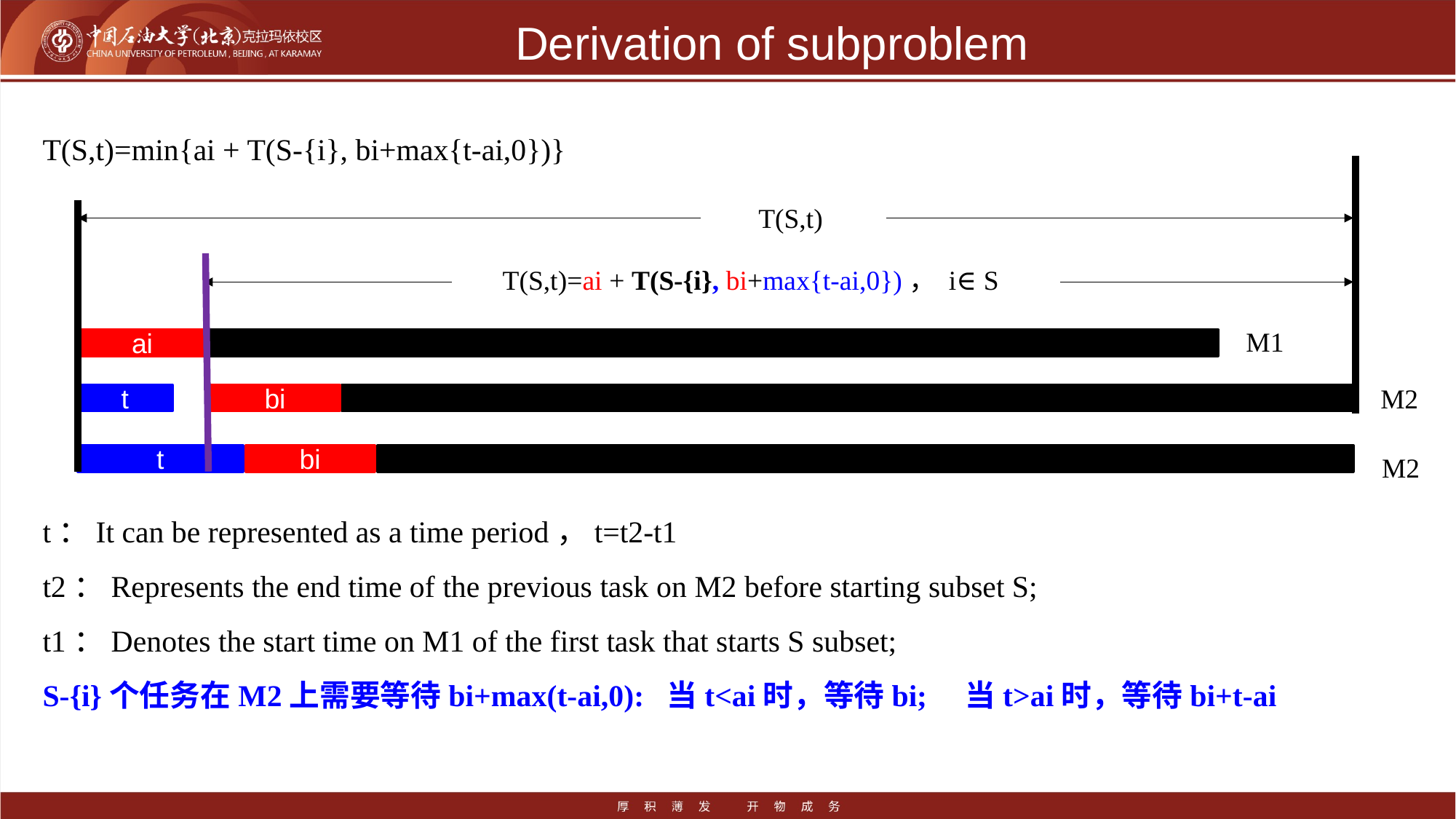

# Derivation of subproblem
T(S,t)=min{ai + T(S-{i}, bi+max{t-ai,0})}

t：It can be represented as a time period，t=t2-t1
t2：Represents the end time of the previous task on M2 before starting subset S;
t1：Denotes the start time on M1 of the first task that starts S subset;
S-{i}个任务在M2上需要等待bi+max(t-ai,0):  当t<ai时，等待bi;    当t>ai时，等待bi+t-ai
T(S,t)
T(S,t)=ai + T(S-{i}, bi+max{t-ai,0})， i∈S
M1
ai

M2
t
bi

bi
M2
t